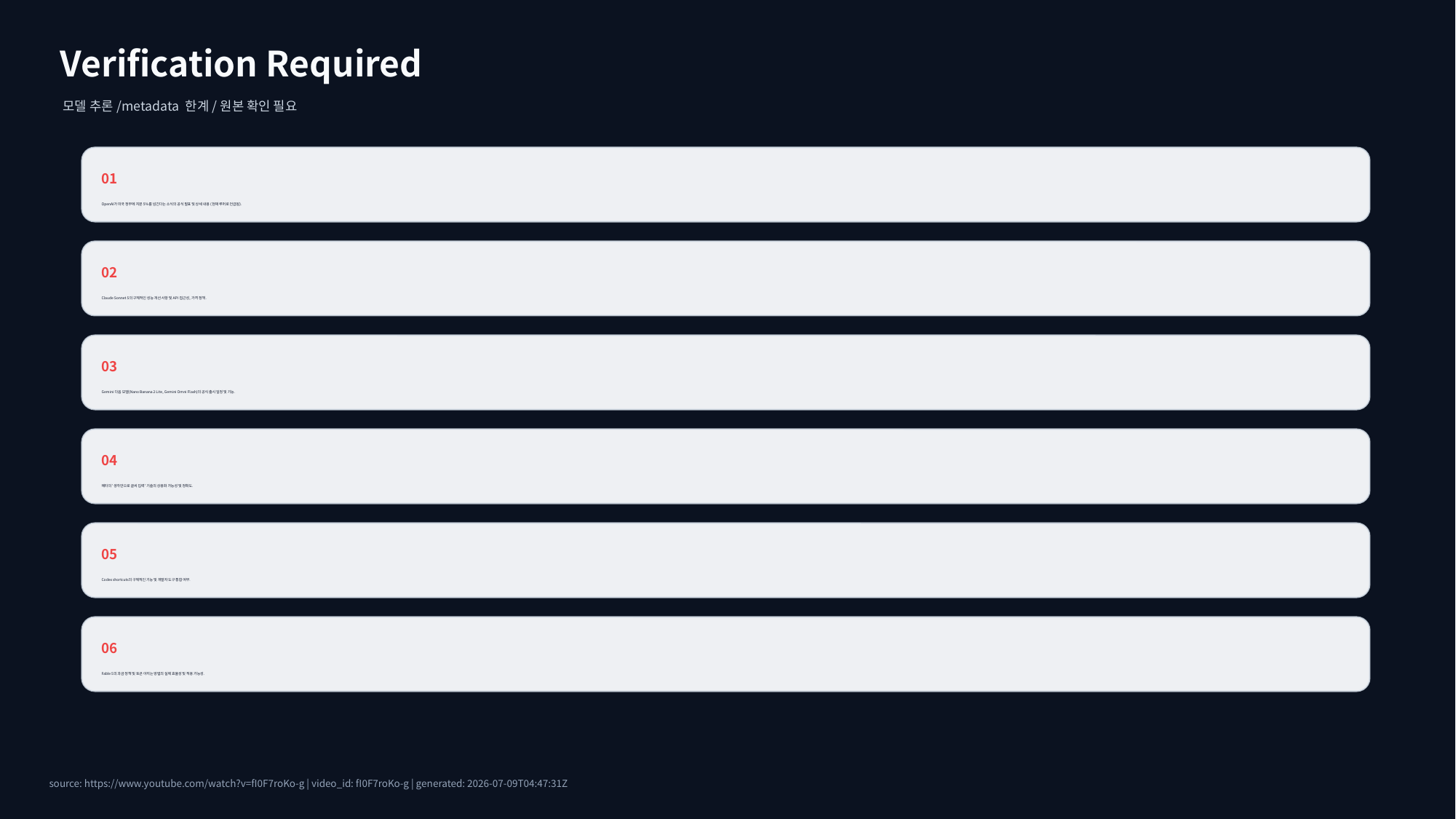

Verification Required
모델 추론/metadata 한계/원본 확인 필요

01
OpenAI가 미국 정부에 지분 5%를 넘긴다는 소식의 공식 발표 및 상세 내용 (현재 루머로 언급됨).

02
Claude Sonnet 5의 구체적인 성능 개선 사항 및 API 접근성, 가격 정책.

03
Gemini 다음 모델(Nano Banana 2 Lite, Gemini Omni Flash)의 공식 출시 일정 및 기능.

04
메타의 '생각만으로 글씨 입력' 기술의 상용화 가능성 및 정확도.

05
Codex shortcuts의 구체적인 기능 및 개발자 도구 통합 여부.

06
Fable 5의 과금 정책 및 토큰 아끼는 방법의 실제 효율성 및 적용 가능성.
source: https://www.youtube.com/watch?v=fI0F7roKo-g | video_id: fI0F7roKo-g | generated: 2026-07-09T04:47:31Z